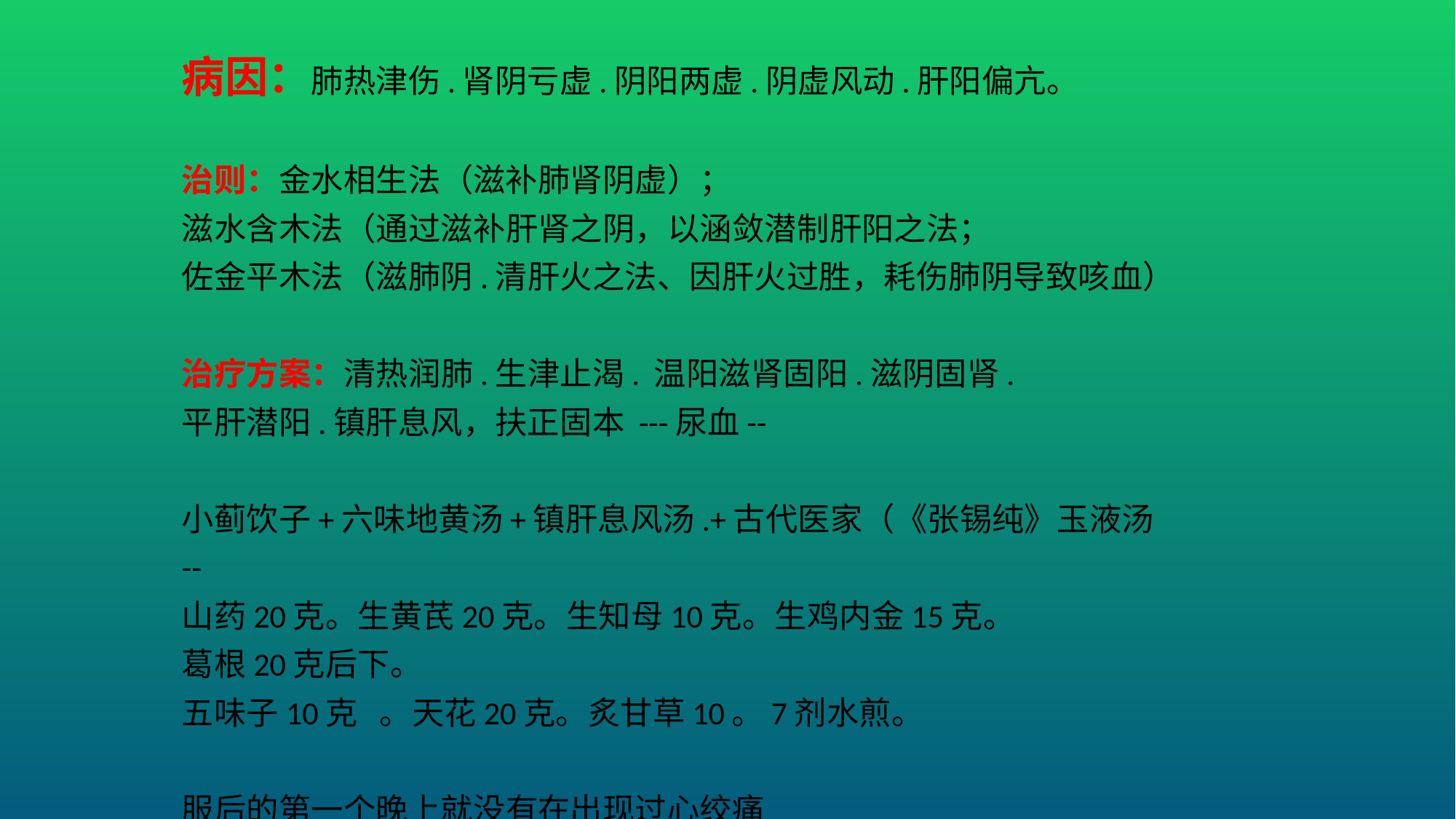

病因：肺热津伤.肾阴亏虚.阴阳两虚.阴虚风动.肝阳偏亢。

治则：金水相生法（滋补肺肾阴虚）；
滋水含木法（通过滋补肝肾之阴，以涵敛潜制肝阳之法；
佐金平木法（滋肺阴.清肝火之法、因肝火过胜，耗伤肺阴导致咳血）

治疗方案：清热润肺.生津止渴. 温阳滋肾固阳.滋阴固肾.
平肝潜阳.镇肝息风，扶正固本 ---尿血--

小蓟饮子+六味地黄汤+镇肝息风汤.+古代医家（《张锡纯》玉液汤
--
山药20克。生黄芪20克。生知母10克。生鸡内金15克。
葛根20克后下。
五味子10克   。天花20克。炙甘草10。7剂水煎。

服后的第一个晚上就没有在出现过心绞痛